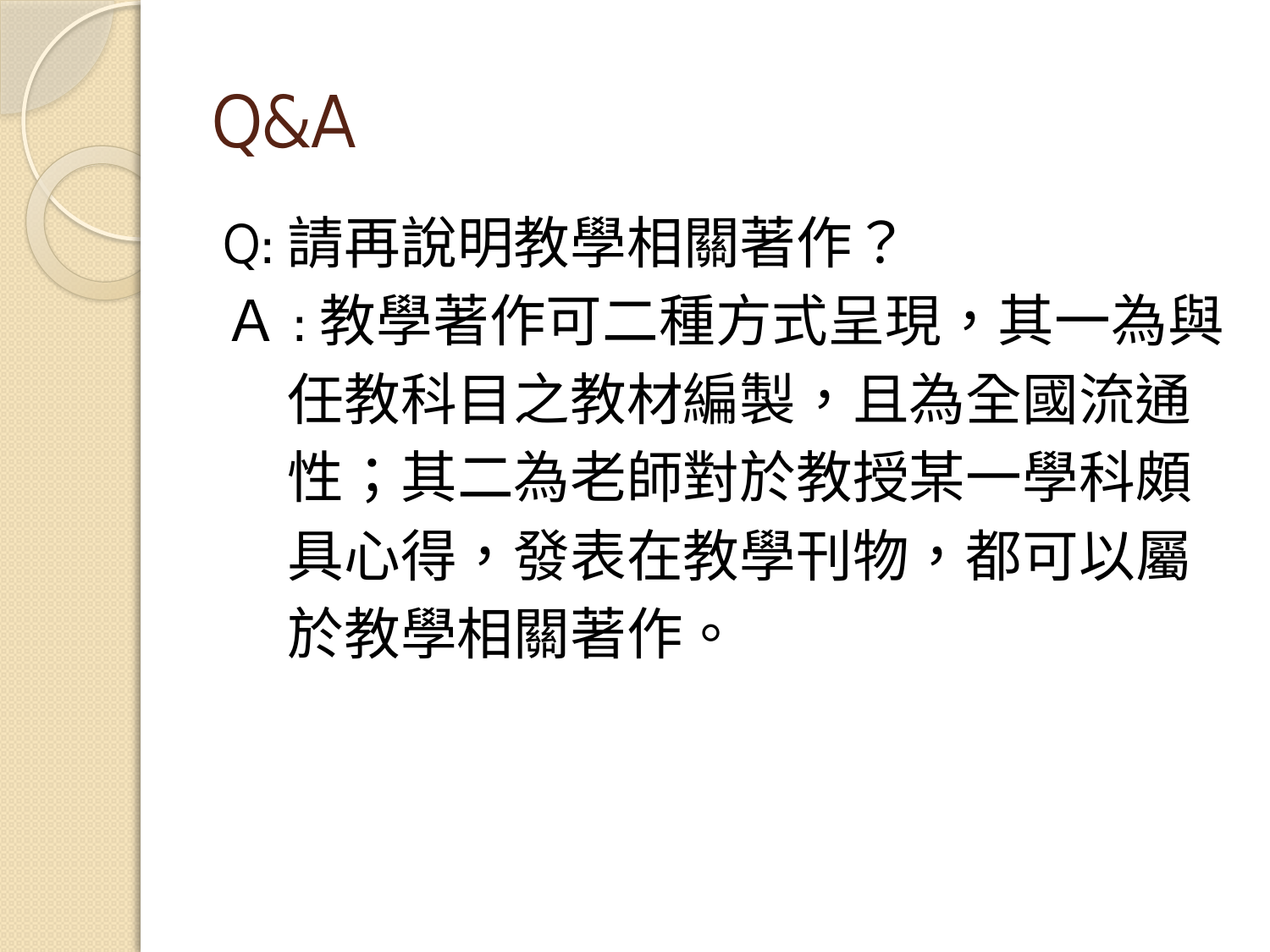

# Q&A
Q:請再說明教學相關著作？
Ａ:教學著作可二種方式呈現，其一為與
    任教科目之教材編製，且為全國流通
    性；其二為老師對於教授某一學科頗
    具心得，發表在教學刊物，都可以屬
    於教學相關著作。